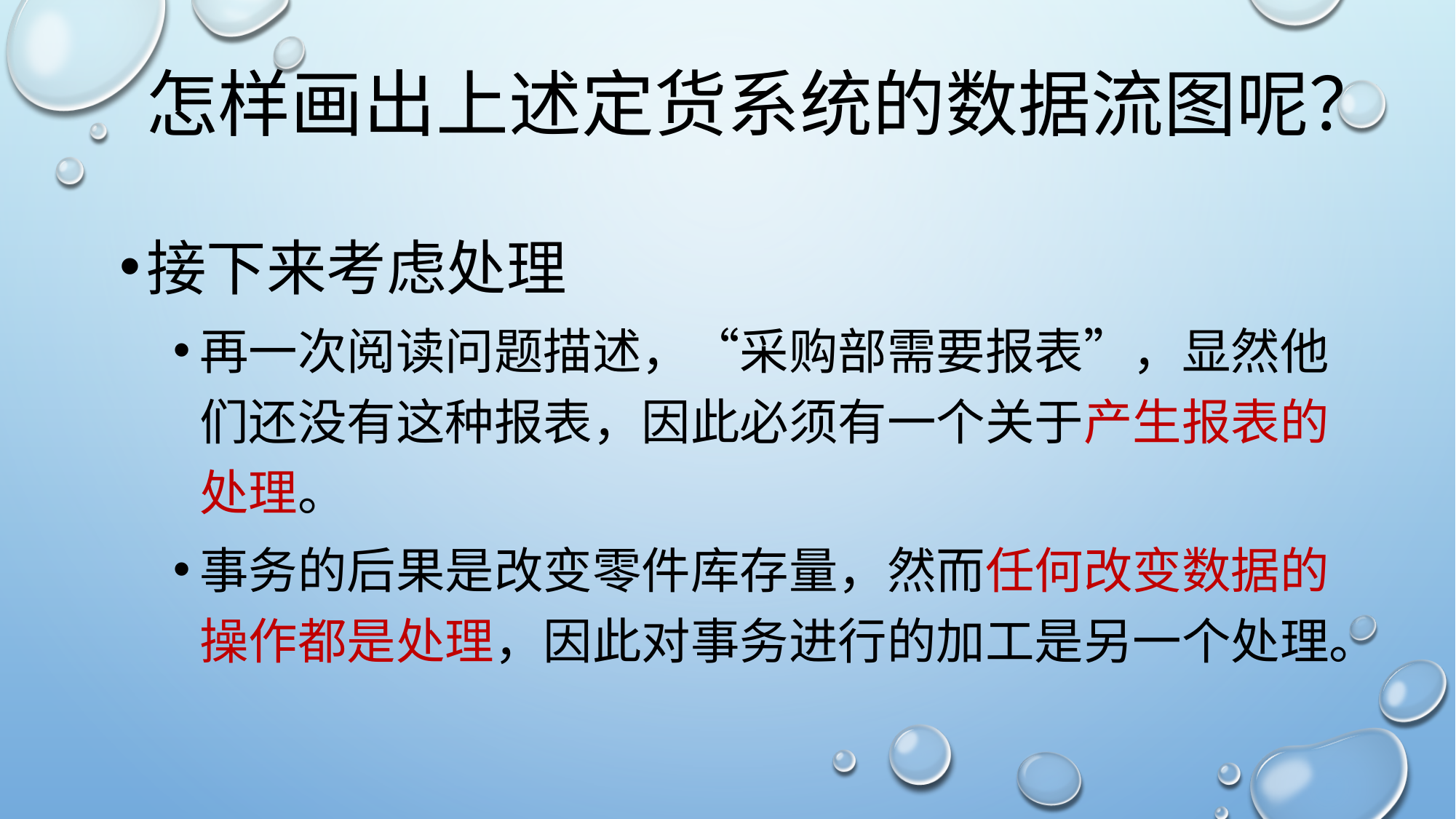

# 怎样画出上述定货系统的数据流图呢？
接下来考虑处理
再一次阅读问题描述，“采购部需要报表”，显然他们还没有这种报表，因此必须有一个关于产生报表的处理。
事务的后果是改变零件库存量，然而任何改变数据的操作都是处理，因此对事务进行的加工是另一个处理。